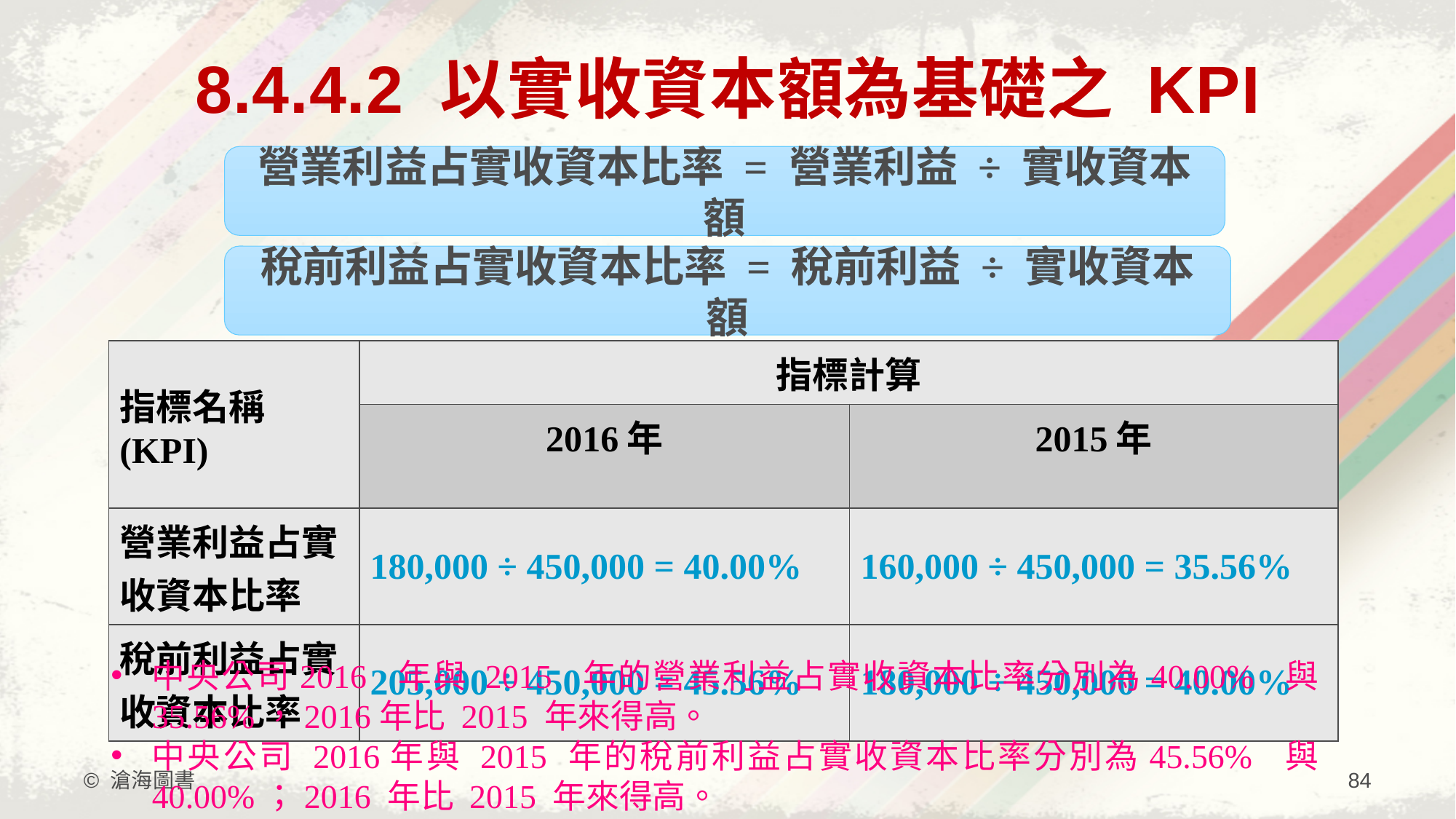

# 8.4.4.2 以實收資本額為基礎之 KPI
營業利益占實收資本比率 = 營業利益 ÷ 實收資本額
稅前利益占實收資本比率 = 稅前利益 ÷ 實收資本額
| 指標名稱 (KPI) | 指標計算 |  |
| --- | --- | --- |
|  | 2016年 | 2015年 |
| 營業利益占實收資本比率 | 180,000 ÷ 450,000 = 40.00% | 160,000 ÷ 450,000 = 35.56% |
| 稅前利益占實收資本比率 | 205,000 ÷ 450,000 = 45.56% | 180,000 ÷ 450,000 = 40.00% |
中央公司2016 年與 2015 年的營業利益占實收資本比率分別為40.00% 與 35.56%，2016年比 2015 年來得高。
中央公司 2016年與 2015 年的稅前利益占實收資本比率分別為45.56% 與 40.00%；2016 年比 2015 年來得高。
© 滄海圖書
84